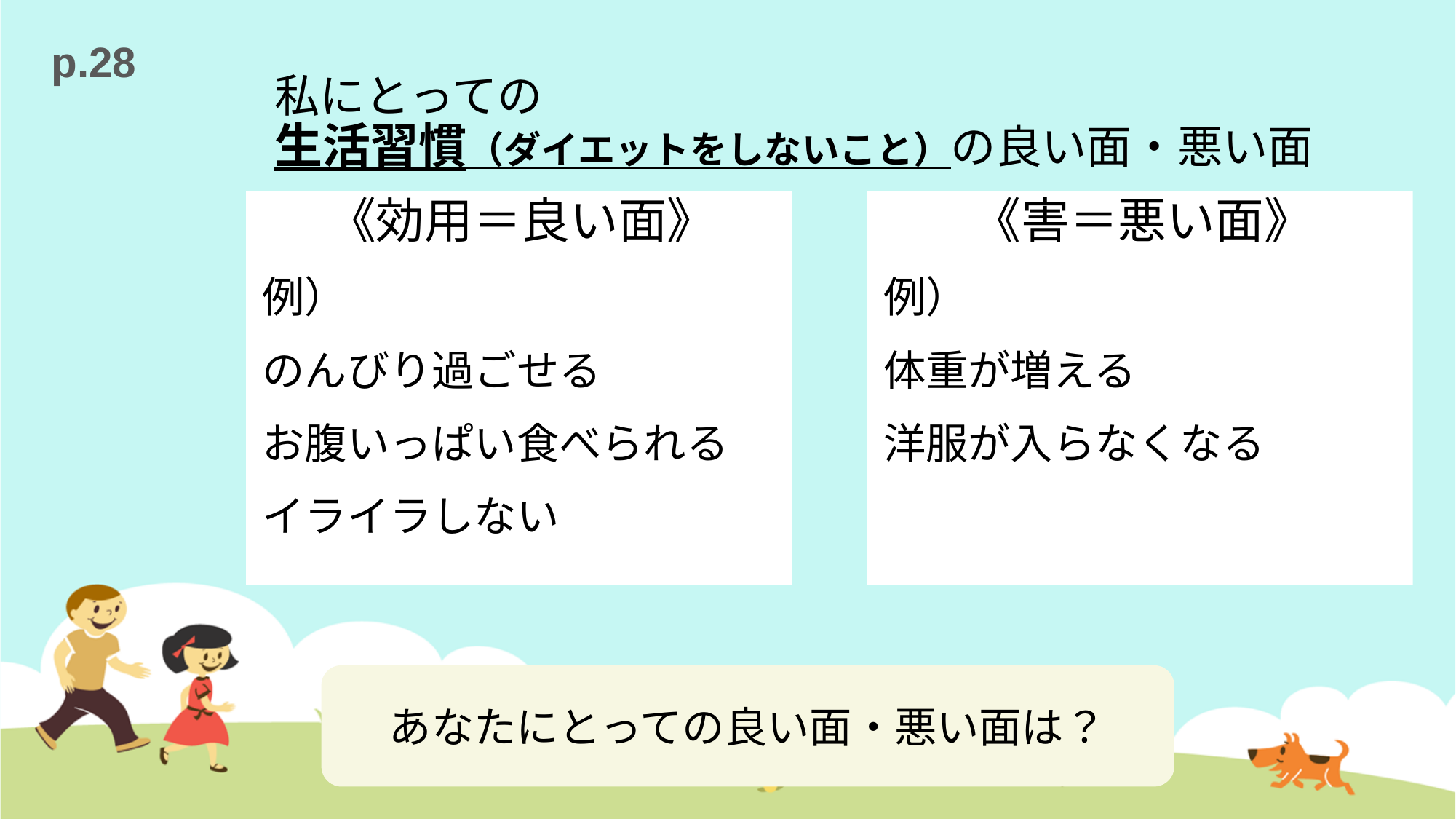

p.28
# 私にとっての 生活習慣（ダイエットをしないこと）の良い面・悪い面
《効用＝良い面》
例）
のんびり過ごせる
お腹いっぱい食べられる
イライラしない
《害＝悪い面》
例）
体重が増える
洋服が入らなくなる

あなたにとっての良い面・悪い面は？